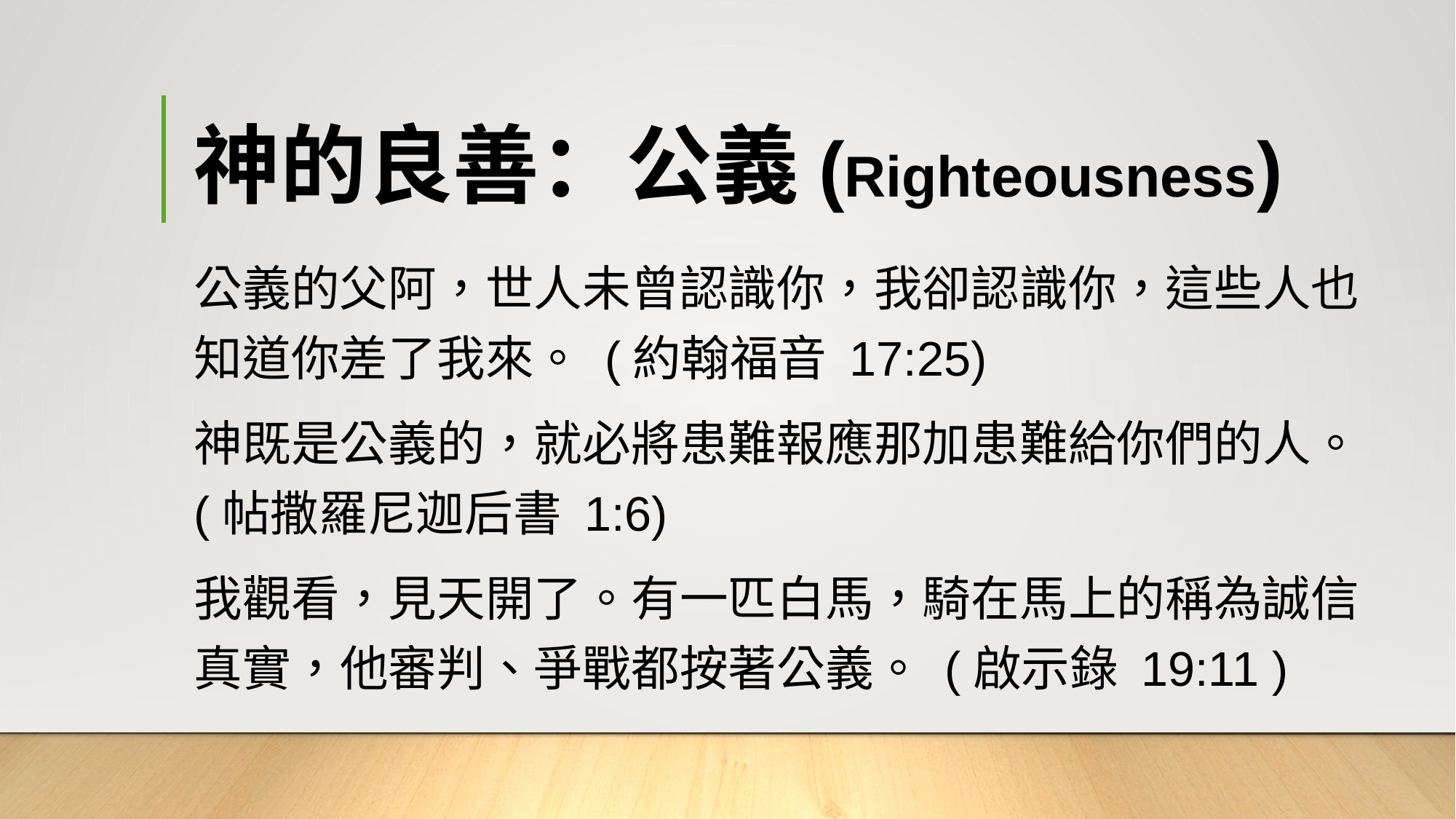

# 神的良善：公義(Righteousness)
公義的父阿，世人未曾認識你，我卻認識你，這些人也知道你差了我來。 (約翰福音 17:25)
神既是公義的，就必將患難報應那加患難給你們的人。 (帖撒羅尼迦后書 1:6)
我觀看，見天開了。有一匹白馬，騎在馬上的稱為誠信真實，他審判、爭戰都按著公義。 (啟示錄 19:11 )